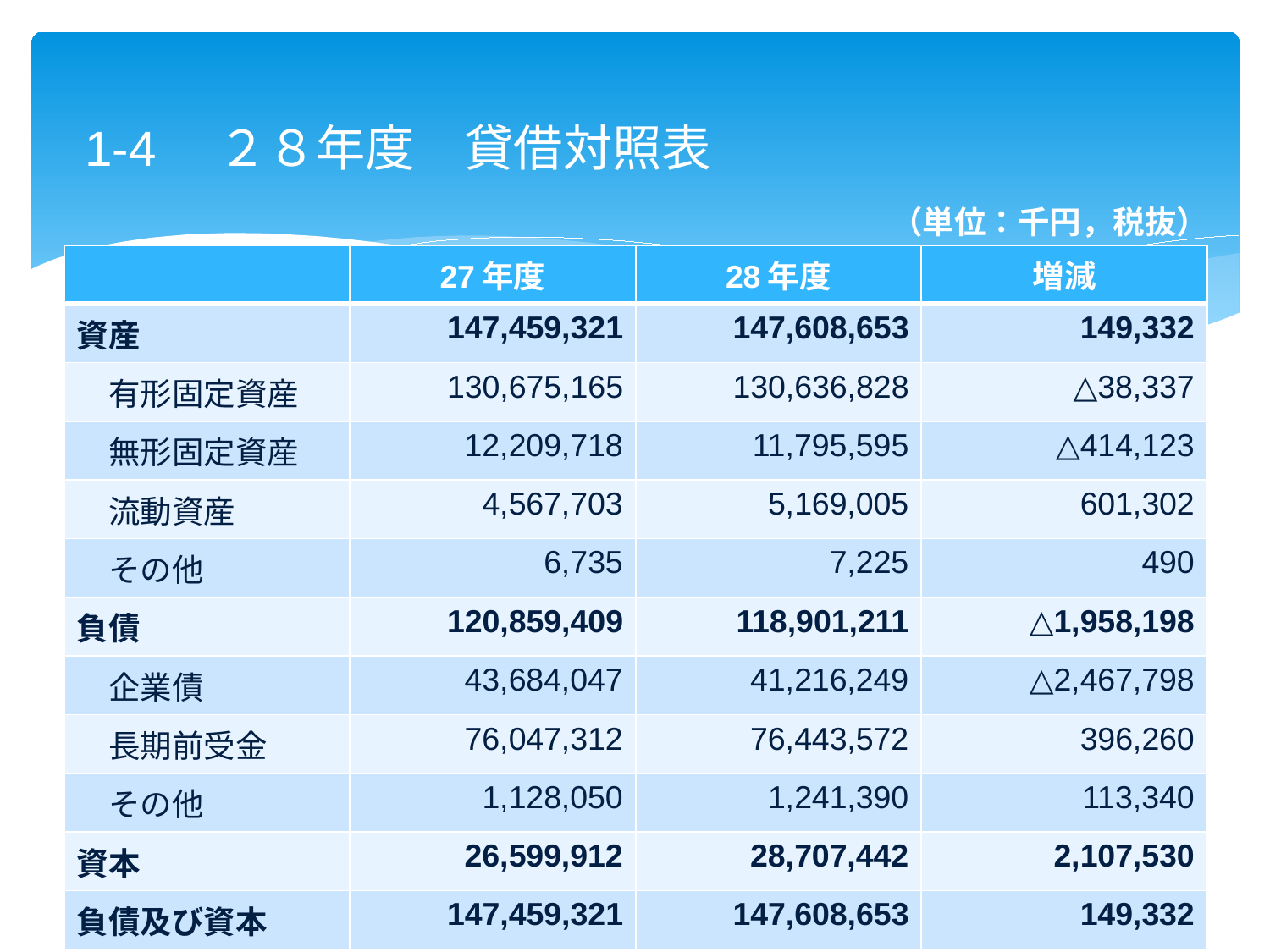

# 1-4　２８年度　貸借対照表
　　　（単位：千円，税抜）
|  | 27年度 | 28年度 | 増減 |
| --- | --- | --- | --- |
| 資産 | 147,459,321 | 147,608,653 | 149,332 |
| 有形固定資産 | 130,675,165 | 130,636,828 | △38,337 |
| 無形固定資産 | 12,209,718 | 11,795,595 | △414,123 |
| 流動資産 | 4,567,703 | 5,169,005 | 601,302 |
| その他 | 6,735 | 7,225 | 490 |
| 負債 | 120,859,409 | 118,901,211 | △1,958,198 |
| 企業債 | 43,684,047 | 41,216,249 | △2,467,798 |
| 長期前受金 | 76,047,312 | 76,443,572 | 396,260 |
| その他 | 1,128,050 | 1,241,390 | 113,340 |
| 資本 | 26,599,912 | 28,707,442 | 2,107,530 |
| 負債及び資本 | 147,459,321 | 147,608,653 | 149,332 |
7